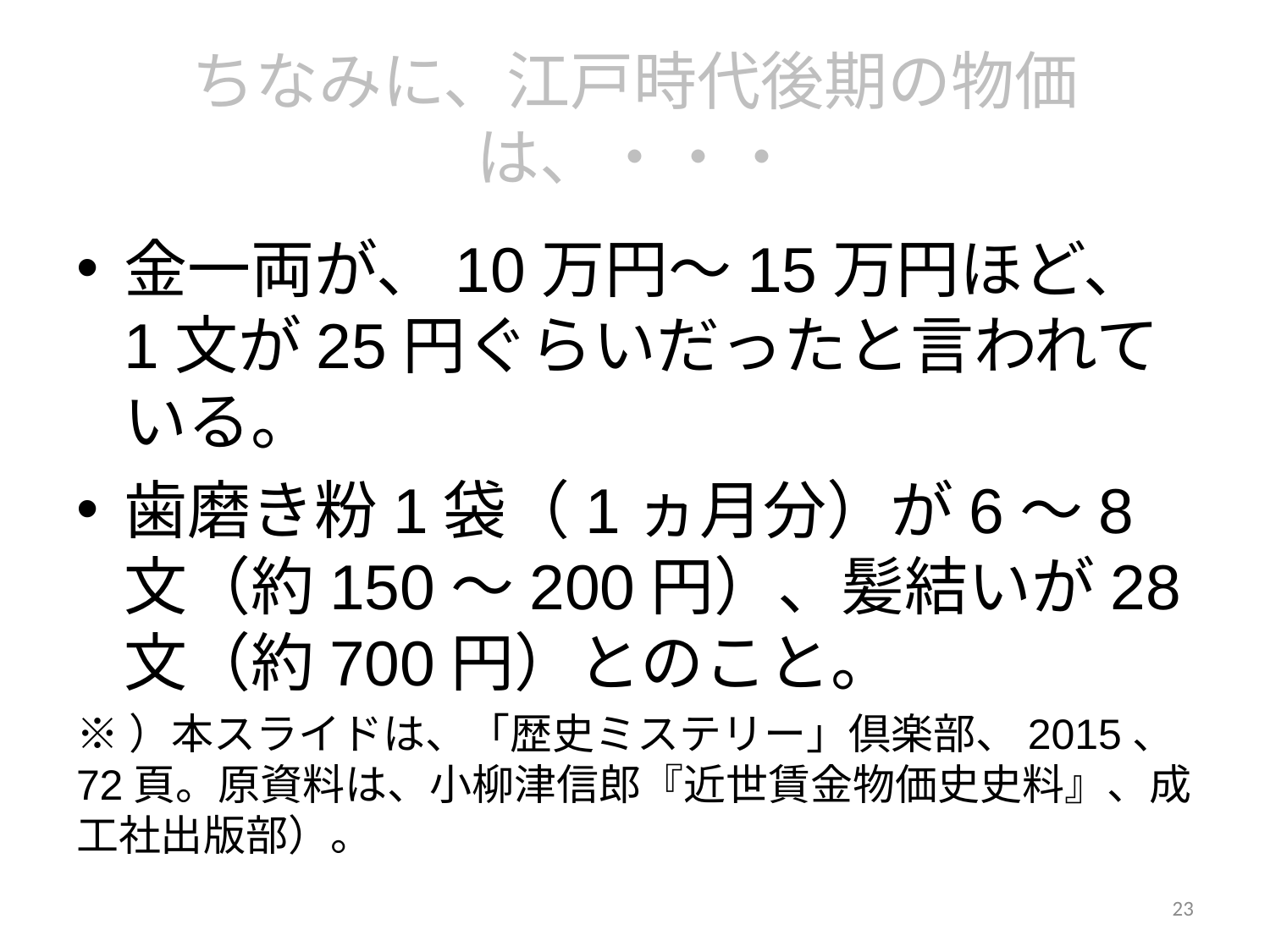

# ちなみに、江戸時代後期の物価は、・・・
金一両が、10万円～15万円ほど、1文が25円ぐらいだったと言われている。
歯磨き粉1袋（1ヵ月分）が6～8文（約150～200円）、髪結いが28文（約700円）とのこと。
※）本スライドは、「歴史ミステリー」倶楽部、2015、72頁。原資料は、小柳津信郎『近世賃金物価史史料』、成工社出版部）。
23